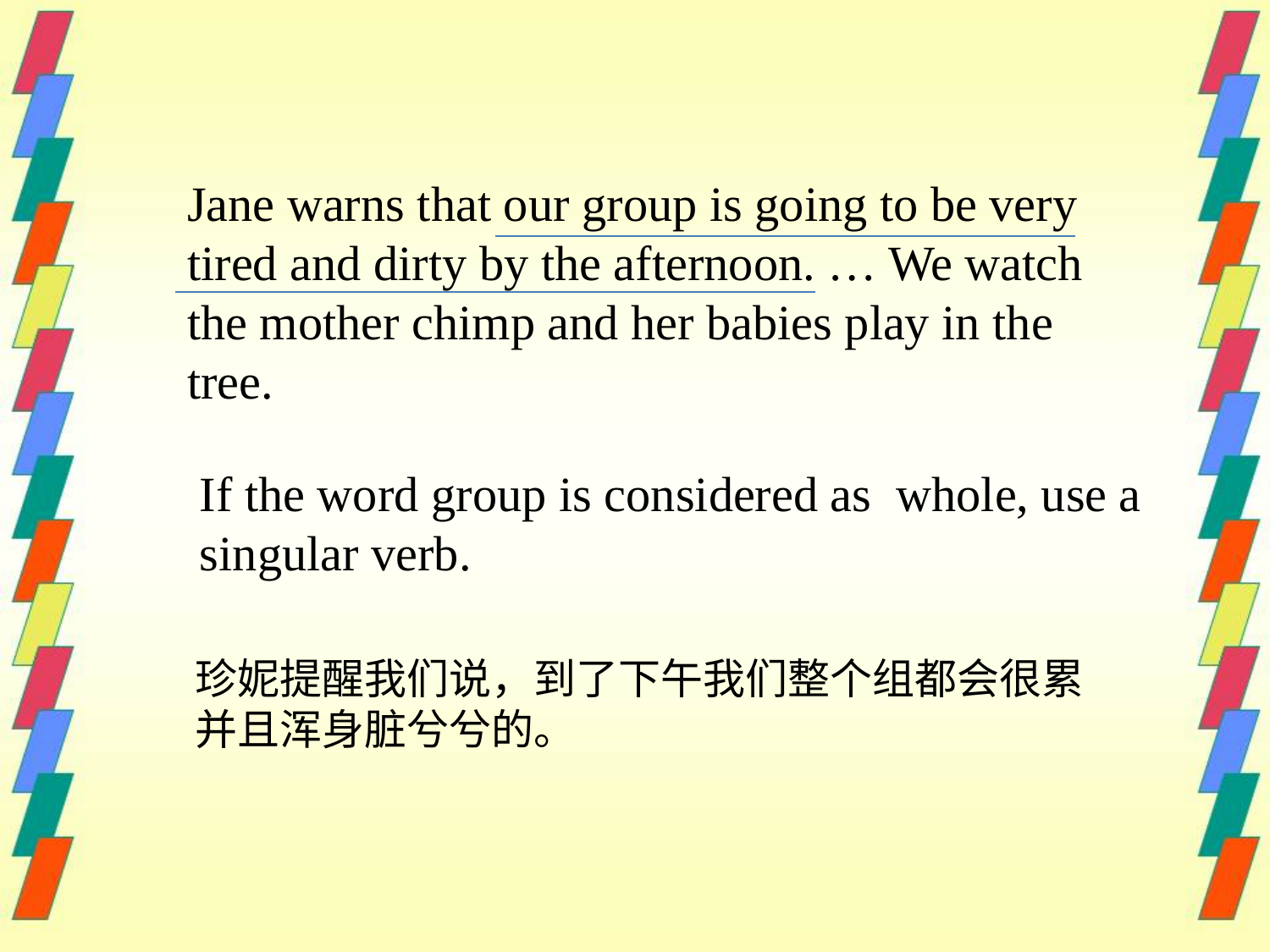

Jane warns that our group is going to be very tired and dirty by the afternoon. … We watch the mother chimp and her babies play in the tree.
If the word group is considered as  whole, use a singular verb.
珍妮提醒我们说，到了下午我们整个组都会很累并且浑身脏兮兮的。